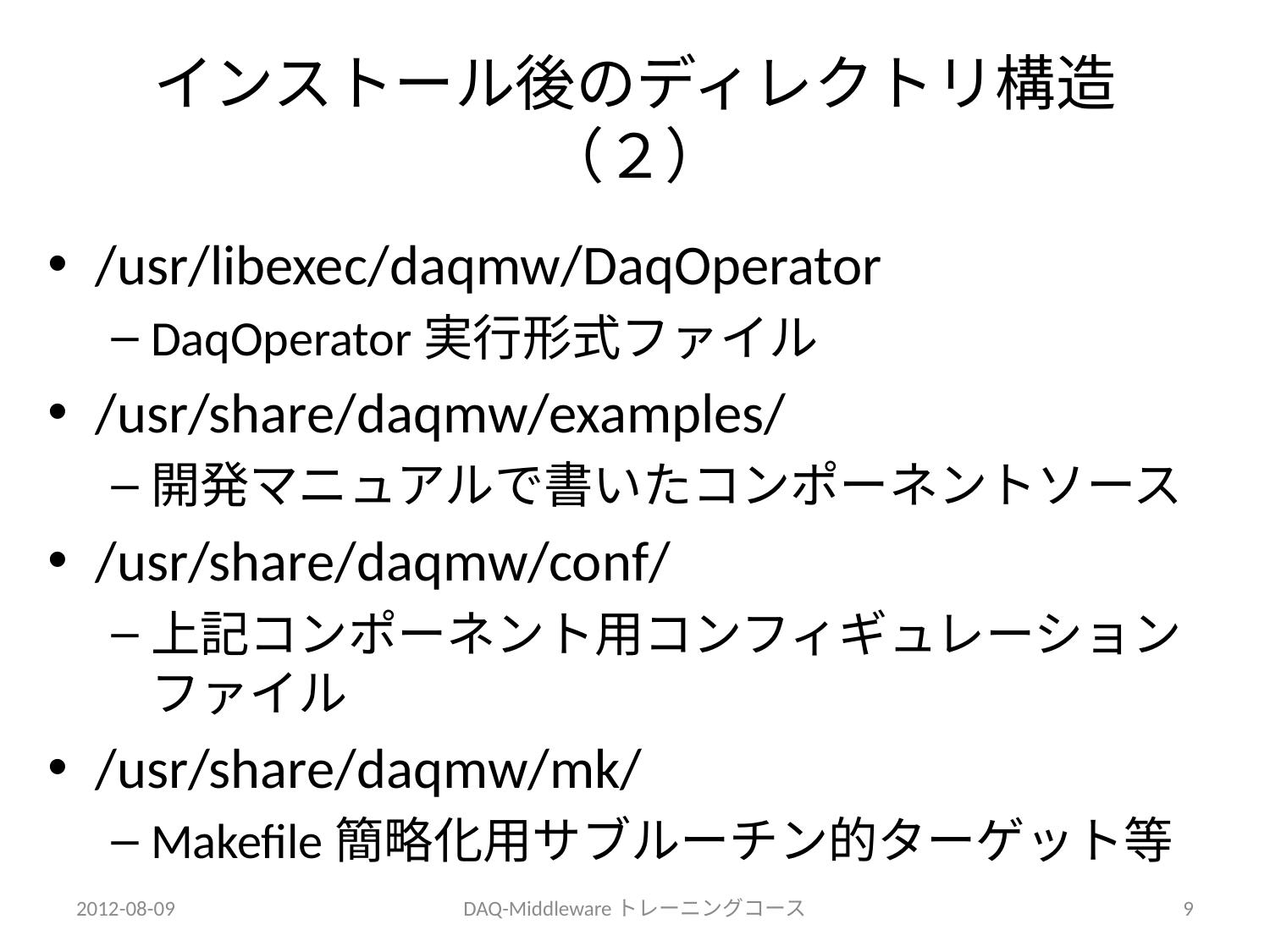

# インストール後のディレクトリ構造（２）
/usr/libexec/daqmw/DaqOperator
DaqOperator実行形式ファイル
/usr/share/daqmw/examples/
開発マニュアルで書いたコンポーネントソース
/usr/share/daqmw/conf/
上記コンポーネント用コンフィギュレーションファイル
/usr/share/daqmw/mk/
Makefile簡略化用サブルーチン的ターゲット等
2012-08-09
DAQ-Middlewareトレーニングコース
9